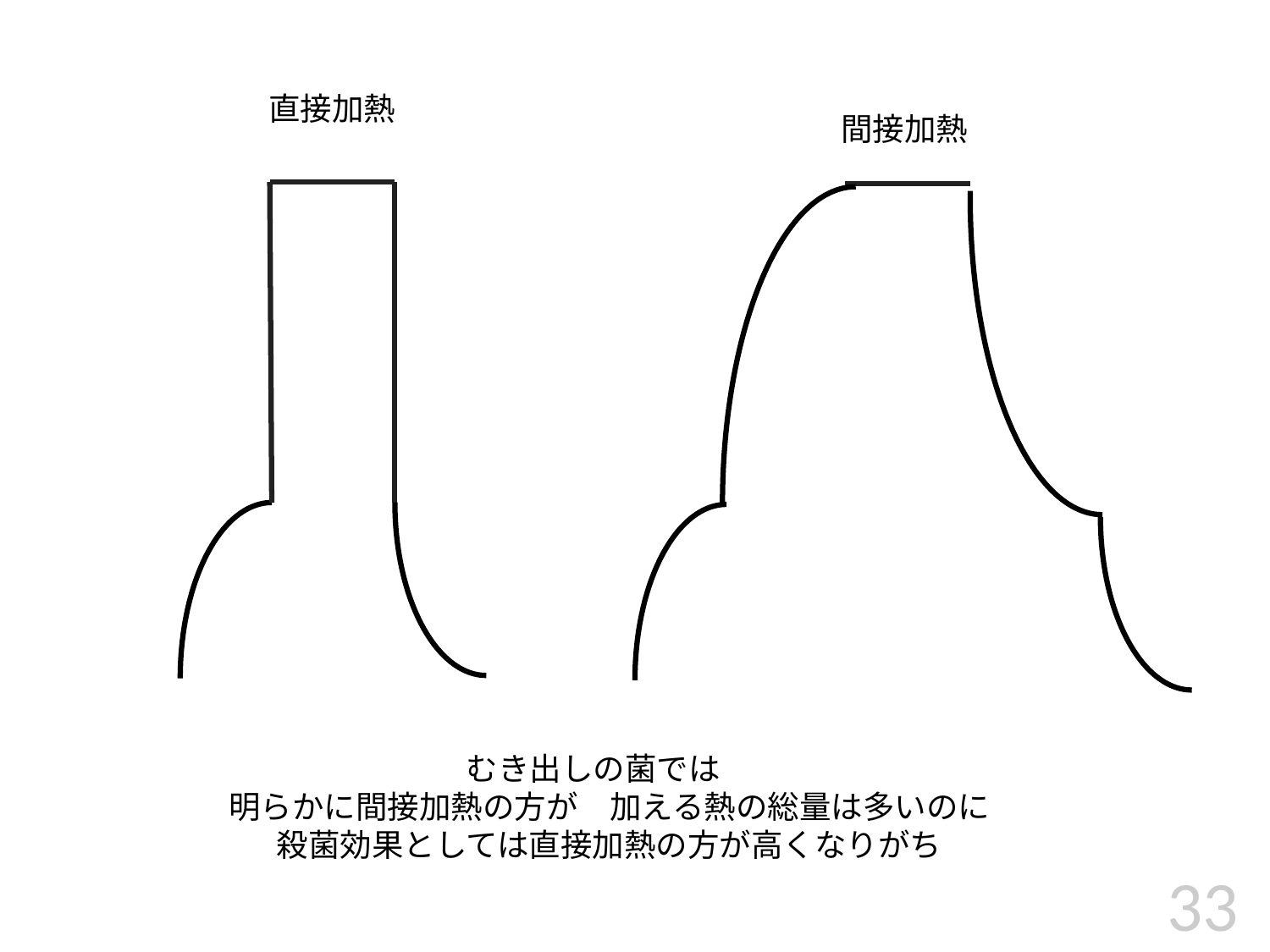

直接加熱
間接加熱

むき出しの菌では
明らかに間接加熱の方が　加える熱の総量は多いのに
殺菌効果としては直接加熱の方が高くなりがち

33